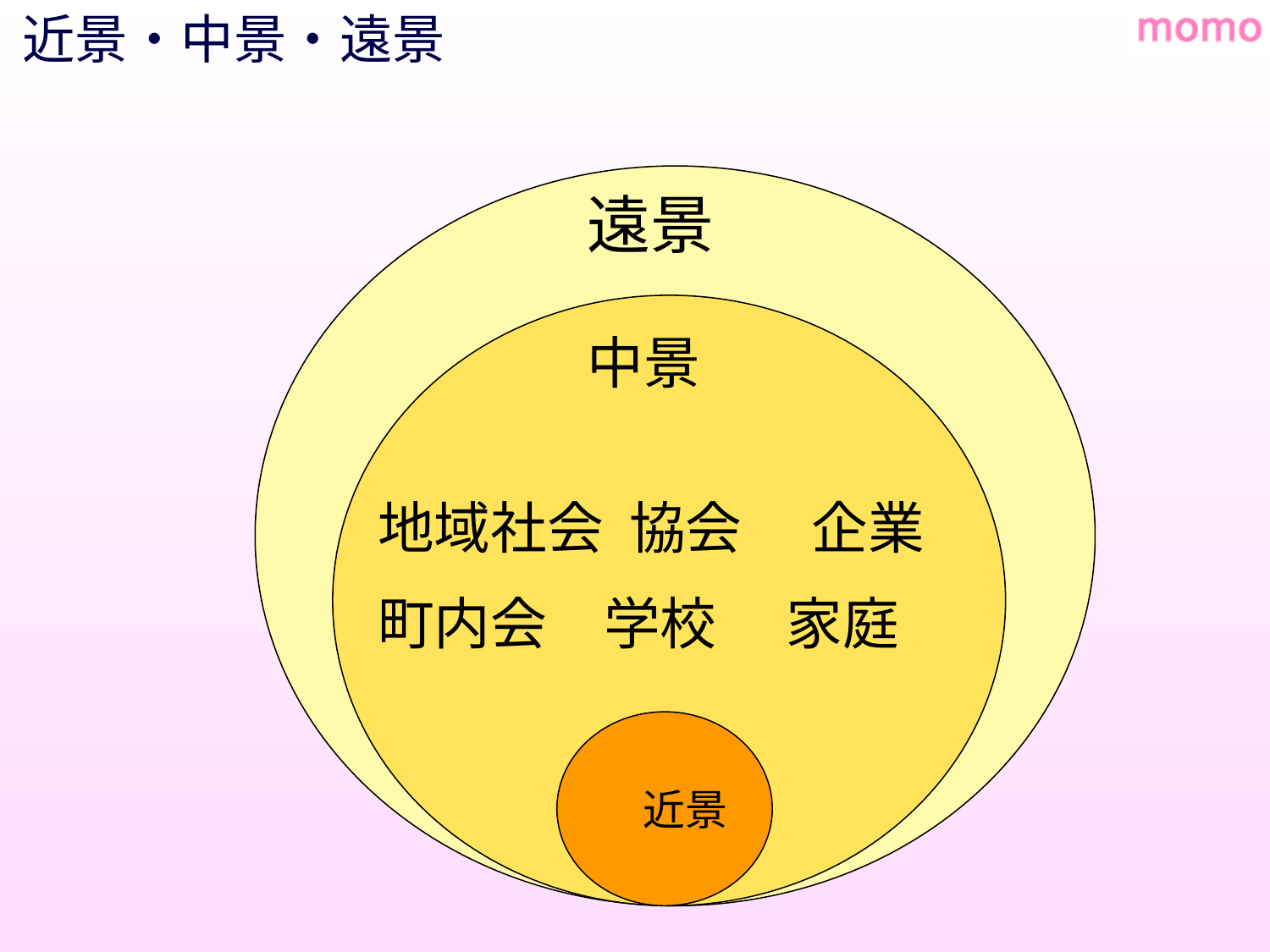

# 近景・中景・遠景

遠景

中景
　近景
地域社会  協会　 企業
町内会　学校 　家庭